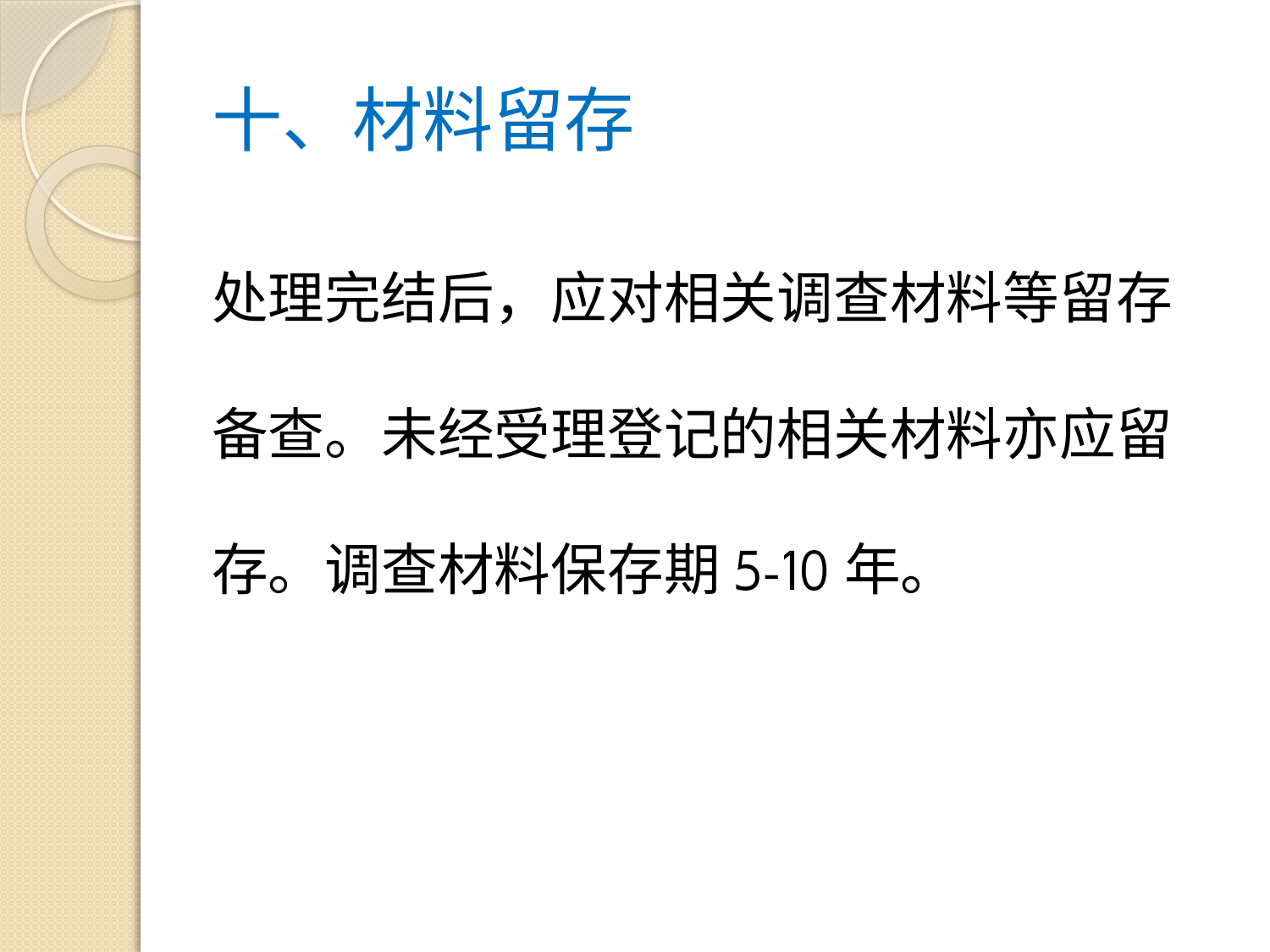

# 十、材料留存
处理完结后，应对相关调查材料等留存备查。未经受理登记的相关材料亦应留存。调查材料保存期5-10年。